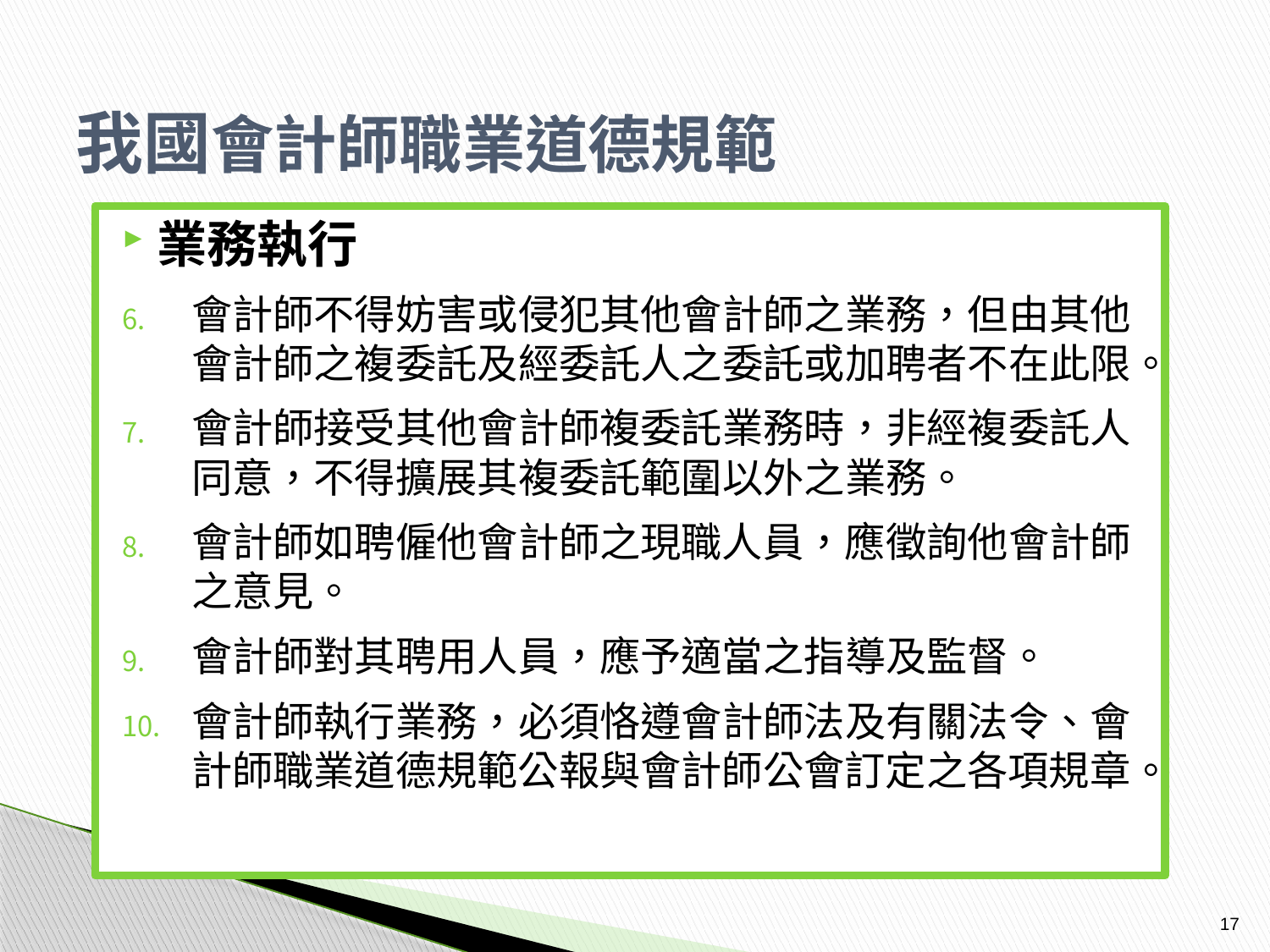

# 我國會計師職業道德規範
業務執行
會計師不得妨害或侵犯其他會計師之業務，但由其他會計師之複委託及經委託人之委託或加聘者不在此限。
會計師接受其他會計師複委託業務時，非經複委託人同意，不得擴展其複委託範圍以外之業務。
會計師如聘僱他會計師之現職人員，應徵詢他會計師之意見。
會計師對其聘用人員，應予適當之指導及監督。
會計師執行業務，必須恪遵會計師法及有關法令、會計師職業道德規範公報與會計師公會訂定之各項規章。

17